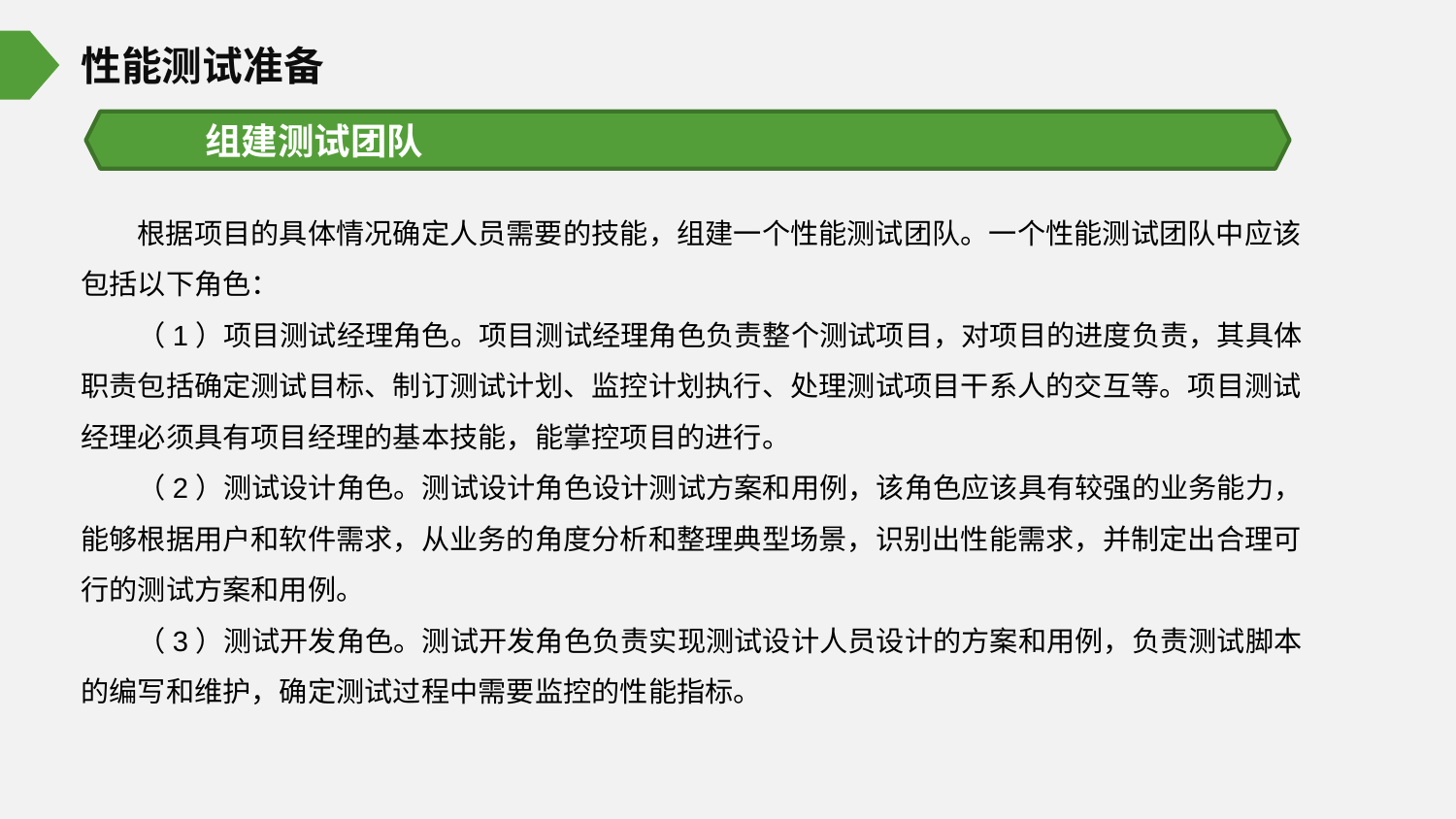

性能测试准备
组建测试团队
根据项目的具体情况确定人员需要的技能，组建一个性能测试团队。一个性能测试团队中应该包括以下角色：
（1）项目测试经理角色。项目测试经理角色负责整个测试项目，对项目的进度负责，其具体职责包括确定测试目标、制订测试计划、监控计划执行、处理测试项目干系人的交互等。项目测试经理必须具有项目经理的基本技能，能掌控项目的进行。
（2）测试设计角色。测试设计角色设计测试方案和用例，该角色应该具有较强的业务能力，能够根据用户和软件需求，从业务的角度分析和整理典型场景，识别出性能需求，并制定出合理可行的测试方案和用例。
（3）测试开发角色。测试开发角色负责实现测试设计人员设计的方案和用例，负责测试脚本的编写和维护，确定测试过程中需要监控的性能指标。